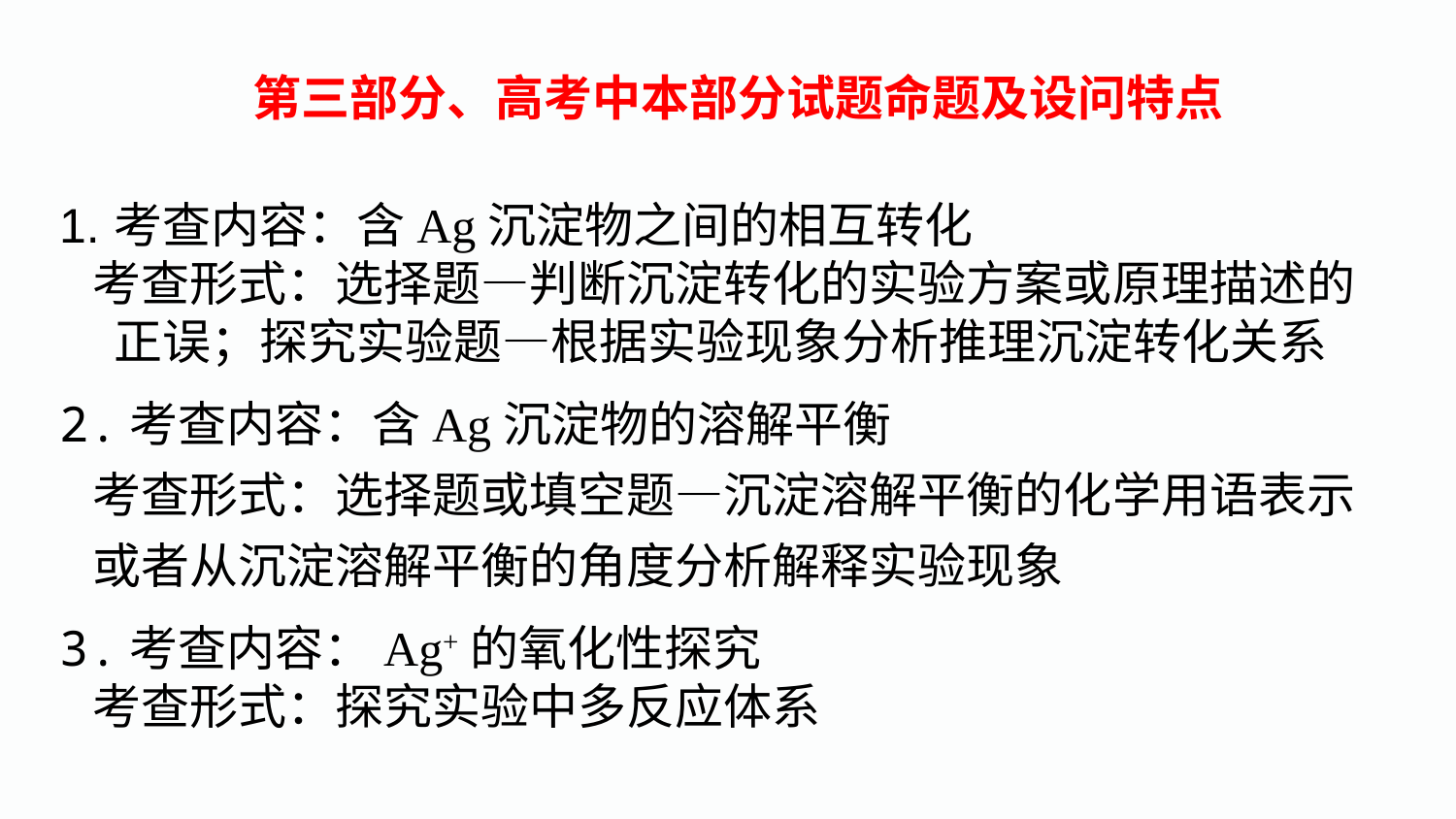

第三部分、高考中本部分试题命题及设问特点
考查内容：含Ag沉淀物之间的相互转化
  考查形式：选择题—判断沉淀转化的实验方案或原理描述的正误；探究实验题—根据实验现象分析推理沉淀转化关系
2.考查内容：含Ag沉淀物的溶解平衡
  考查形式：选择题或填空题—沉淀溶解平衡的化学用语表示
  或者从沉淀溶解平衡的角度分析解释实验现象
3.考查内容：Ag+的氧化性探究
  考查形式：探究实验中多反应体系